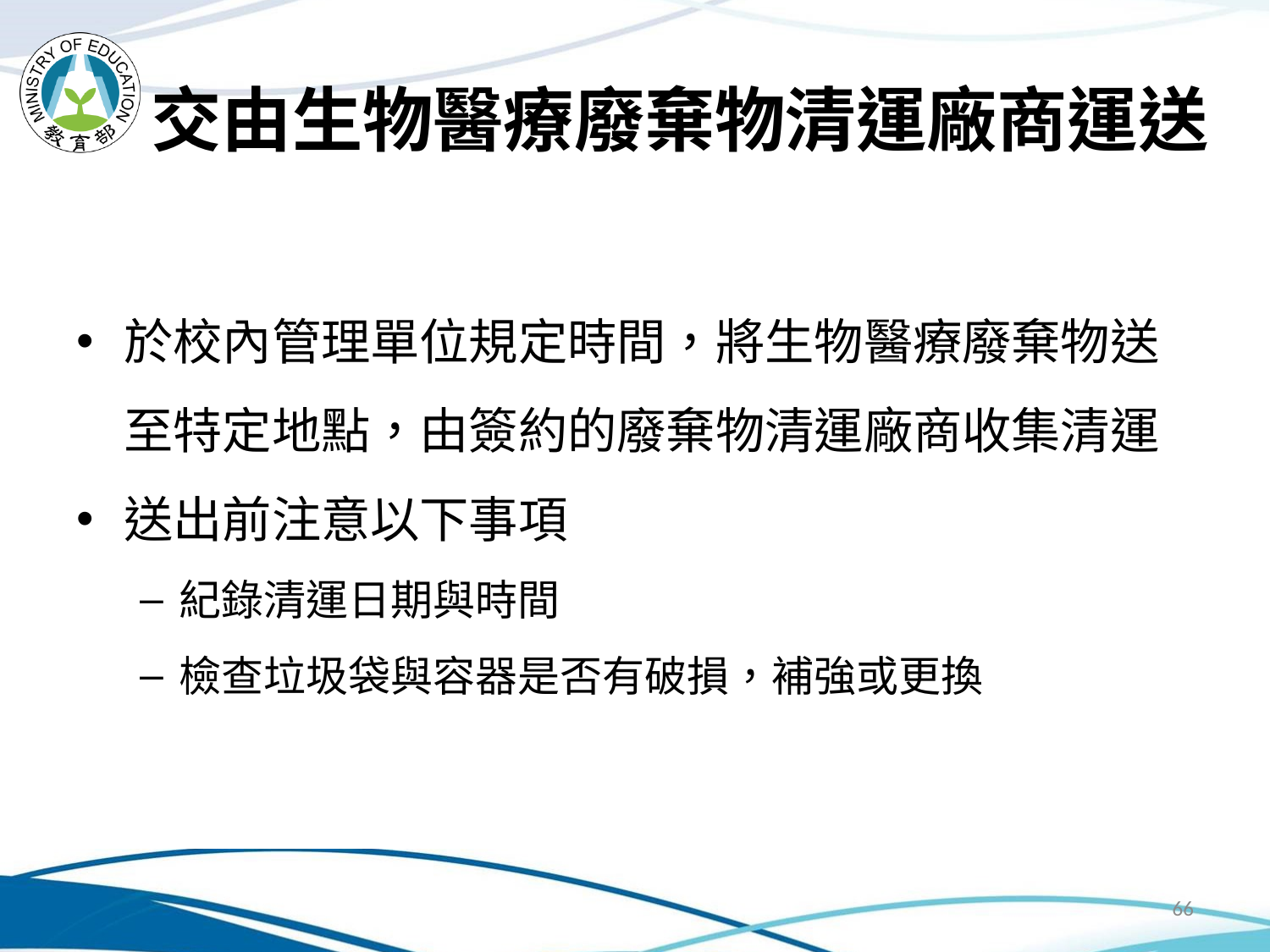

# 交由生物醫療廢棄物清運廠商運送
於校內管理單位規定時間，將生物醫療廢棄物送至特定地點，由簽約的廢棄物清運廠商收集清運
送出前注意以下事項
紀錄清運日期與時間
檢查垃圾袋與容器是否有破損，補強或更換
66